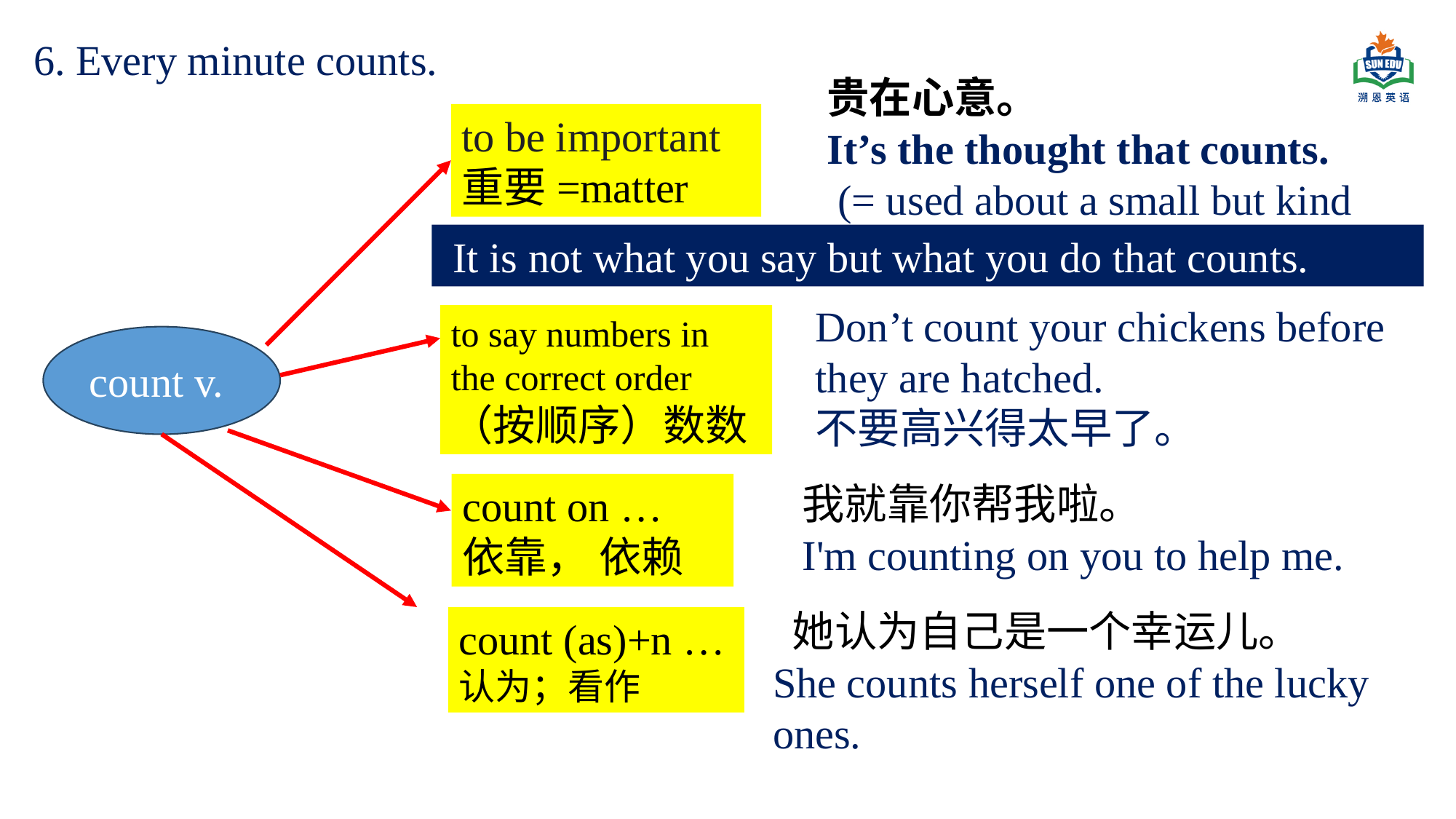

6. Every minute counts.
贵在心意。
It’s the thought that counts.
 (= used about a small but kind action or gift). 。
to be important
重要=matter
 It is not what you say but what you do that counts.
Don’t count your chickens before they are hatched.
不要高兴得太早了。
to say numbers in the correct order
（按顺序）数数
count v.
我就靠你帮我啦。
I'm counting on you to help me.
count on …
依靠， 依赖
 她认为自己是一个幸运儿。
She counts herself one of the lucky ones.
count (as)+n …
认为；看作